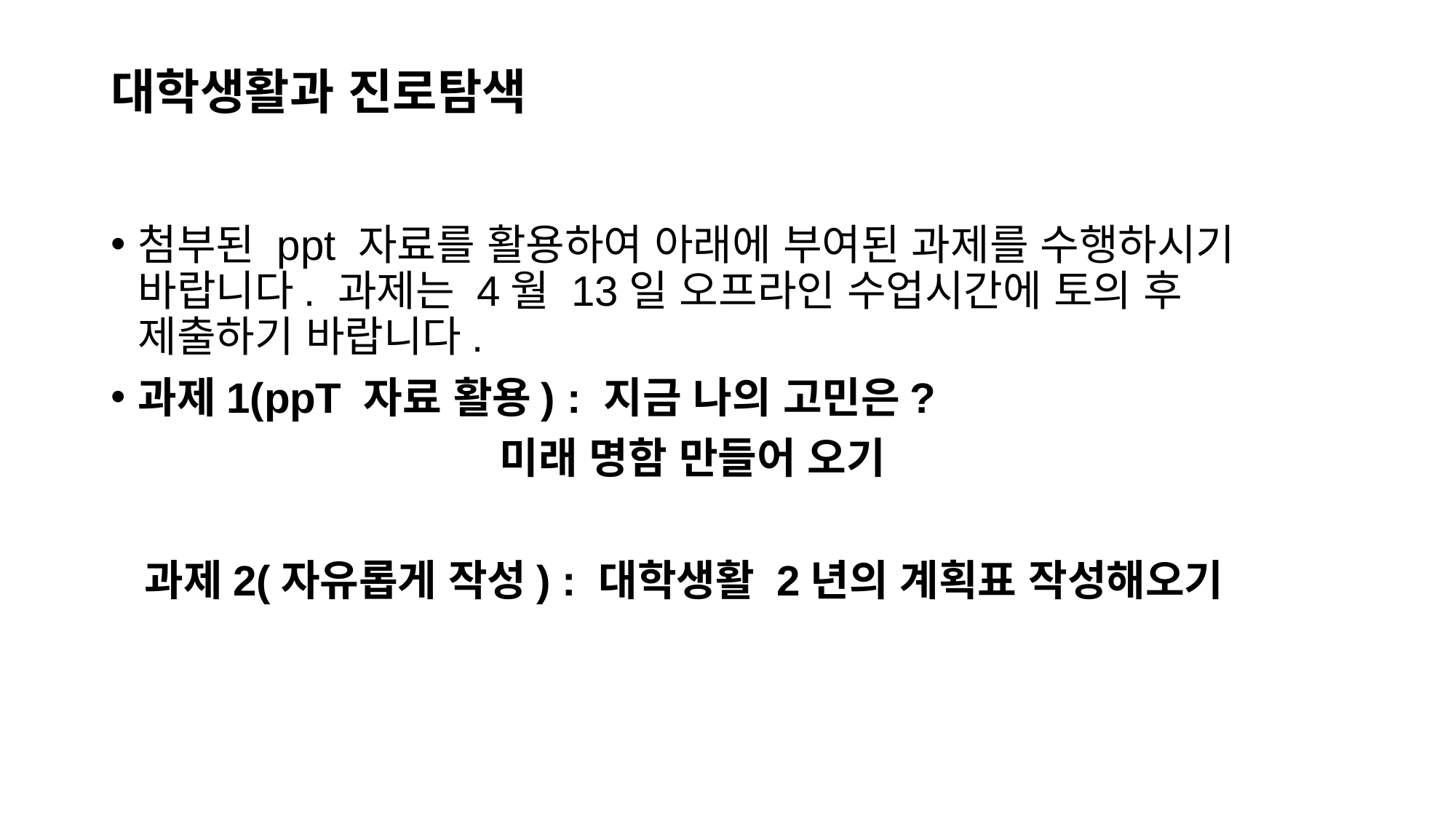

# 대학생활과 진로탐색
첨부된 ppt 자료를 활용하여 아래에 부여된 과제를 수행하시기 바랍니다. 과제는 4월 13일 오프라인 수업시간에 토의 후 제출하기 바랍니다.
과제1(ppT 자료 활용) : 지금 나의 고민은?
                                미래 명함 만들어 오기

  과제2(자유롭게 작성) : 대학생활 2년의 계획표 작성해오기